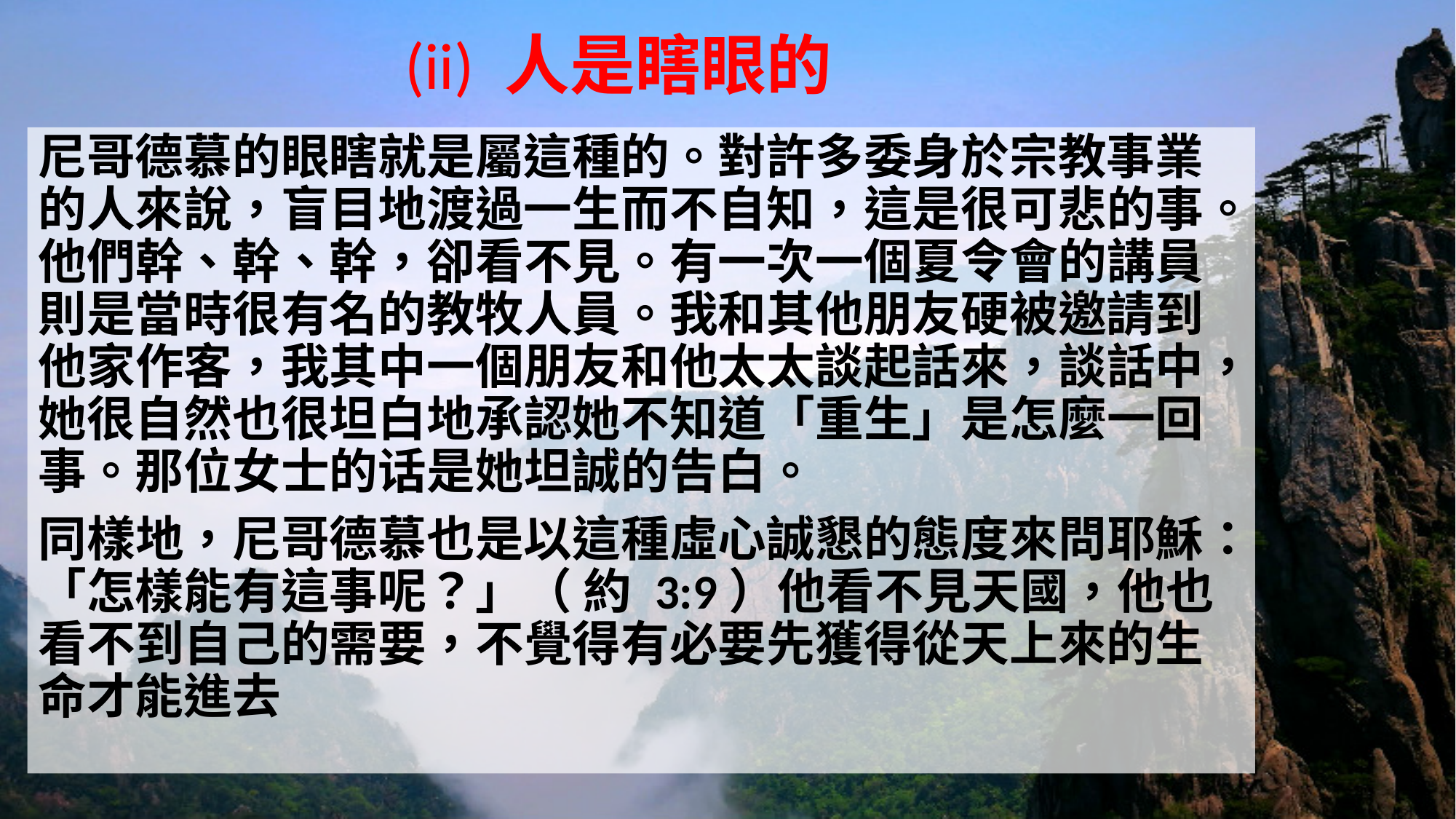

# (ii) 人是瞎眼的
尼哥德慕的眼瞎就是屬這種的。對許多委身於宗教事業的人來說，盲目地渡過一生而不自知，這是很可悲的事。他們幹、幹、幹，卻看不見。有一次一個夏令會的講員則是當時很有名的教牧人員。我和其他朋友硬被邀請到他家作客，我其中一個朋友和他太太談起話來，談話中，她很自然也很坦白地承認她不知道「重生」是怎麼一回事。那位女士的话是她坦誠的告白。
同樣地，尼哥德慕也是以這種虛心誠懇的態度來問耶穌：「怎樣能有這事呢？」（ 約 3:9）他看不見天國，他也看不到自己的需要，不覺得有必要先獲得從天上來的生命才能進去